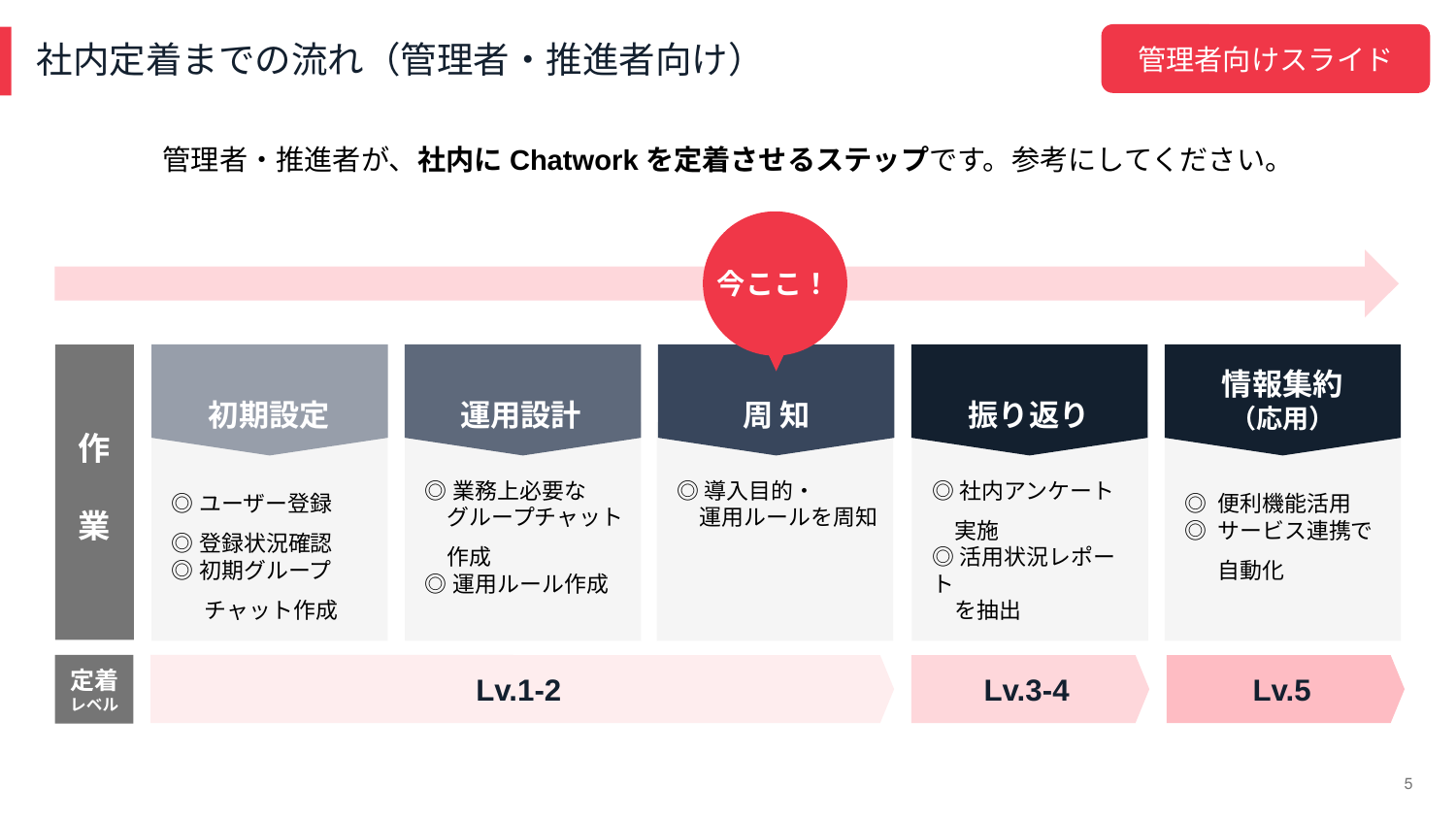

管理者向けスライド
# 社内定着までの流れ（管理者・推進者向け）
管理者・推進者が、社内にChatworkを定着させるステップです。参考にしてください。

今ここ！

情報集約
（応用）
初期設定
運用設計
周 知
振り返り
作

業
◎ユーザー登録
◎登録状況確認
◎初期グループ
 　チャット作成
◎業務上必要な
　グループチャット
　作成
◎運用ルール作成

◎導入目的・
　運用ルールを周知
◎社内アンケート
　実施
◎活用状況レポート
　を抽出
◎ 便利機能活用
◎ サービス連携で
 　自動化

定着
レベル
Lv.1-2
Lv.3-4
Lv.5
5